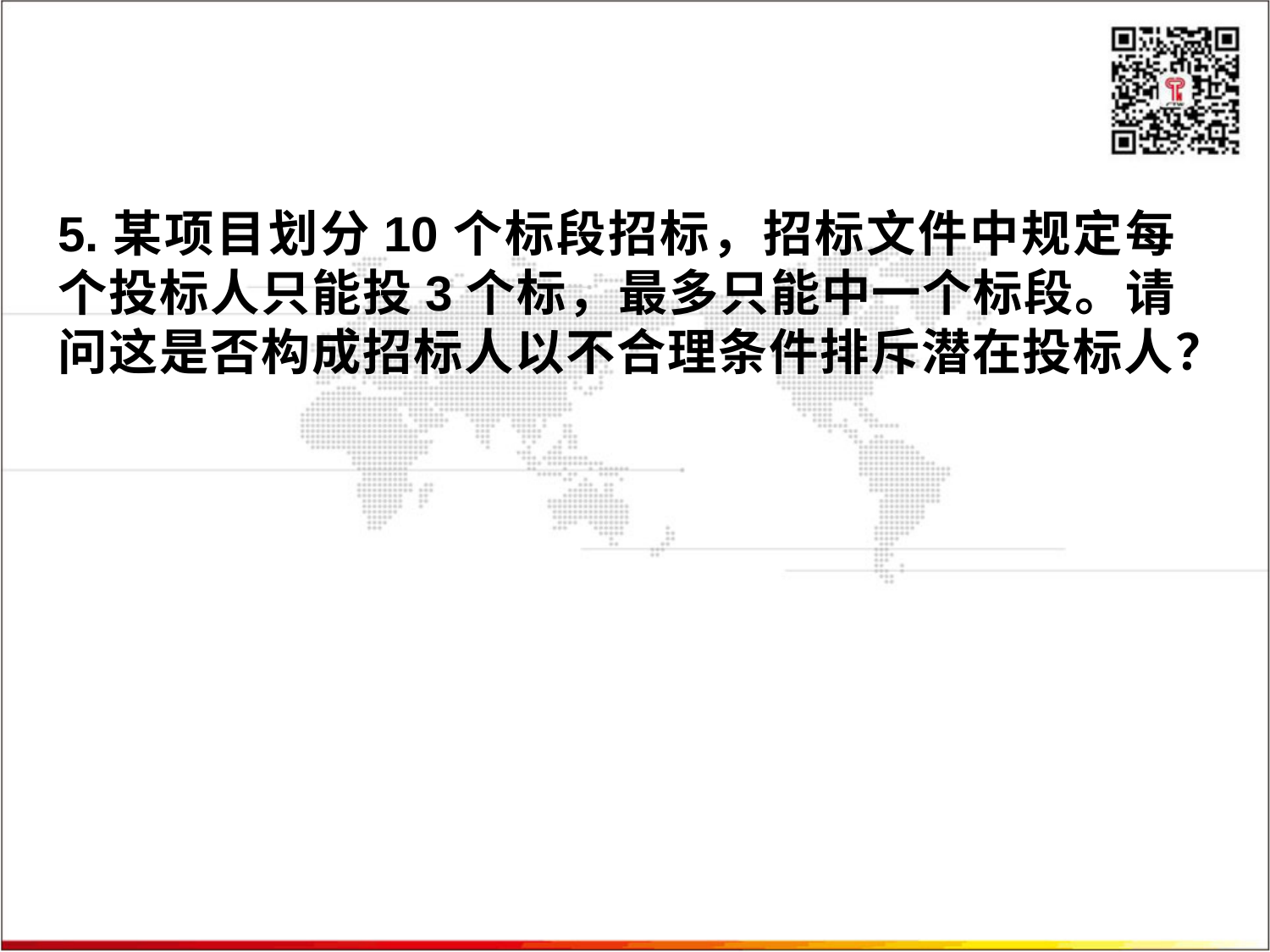

5.某项目划分10个标段招标，招标文件中规定每个投标人只能投3个标，最多只能中一个标段。请问这是否构成招标人以不合理条件排斥潜在投标人？